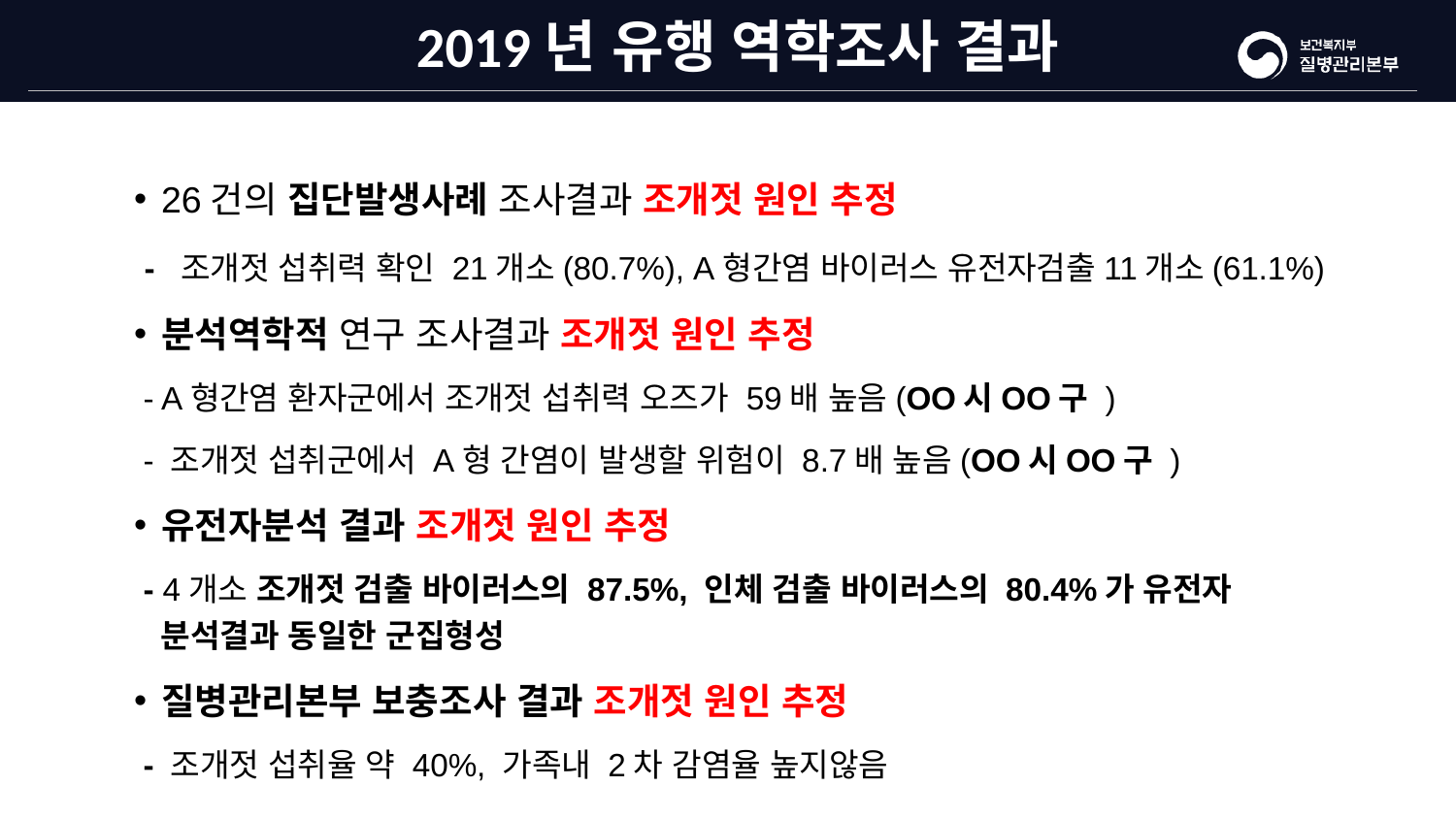

# 2019년 유행 역학조사 결과
26건의 집단발생사례 조사결과 조개젓 원인 추정
 -  조개젓 섭취력 확인 21개소(80.7%), A형간염 바이러스 유전자검출11개소(61.1%)
분석역학적 연구 조사결과 조개젓 원인 추정
 - A형간염 환자군에서 조개젓 섭취력 오즈가 59배 높음(OO시OO구 )
 - 조개젓 섭취군에서 A형 간염이 발생할 위험이 8.7배 높음(OO시OO구 )
유전자분석 결과 조개젓 원인 추정
 - 4개소 조개젓 검출 바이러스의 87.5%, 인체 검출 바이러스의 80.4%가 유전자
   분석결과 동일한 군집형성
질병관리본부 보충조사 결과 조개젓 원인 추정
 - 조개젓 섭취율 약 40%, 가족내 2차 감염율 높지않음